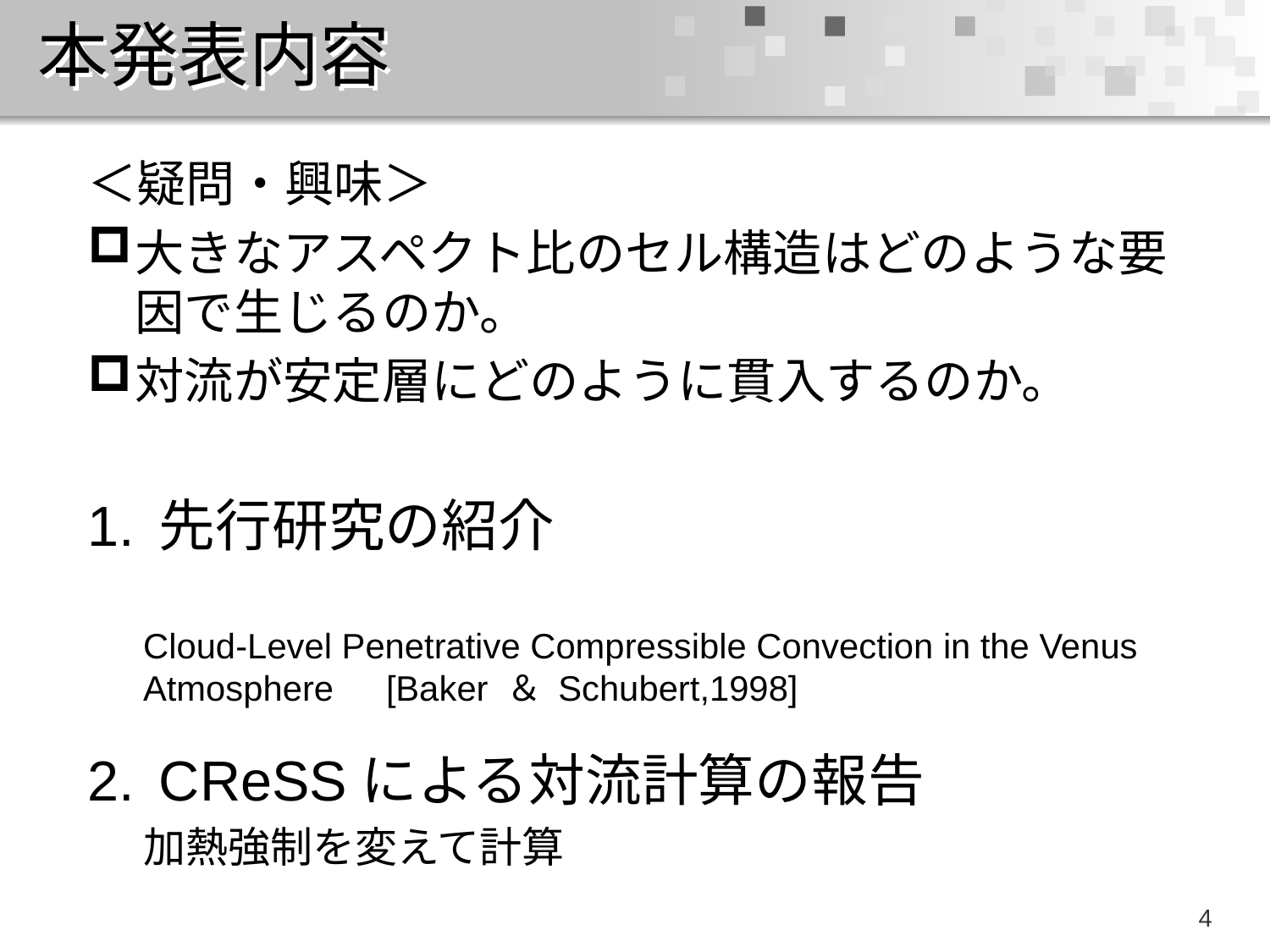

# 本発表内容
＜疑問・興味＞
大きなアスペクト比のセル構造はどのような要因で生じるのか。
対流が安定層にどのように貫入するのか。

先行研究の紹介
Cloud-Level Penetrative Compressible Convection in the Venus Atmosphere　[Baker ＆ Schubert,1998]

CReSSによる対流計算の報告
加熱強制を変えて計算

4